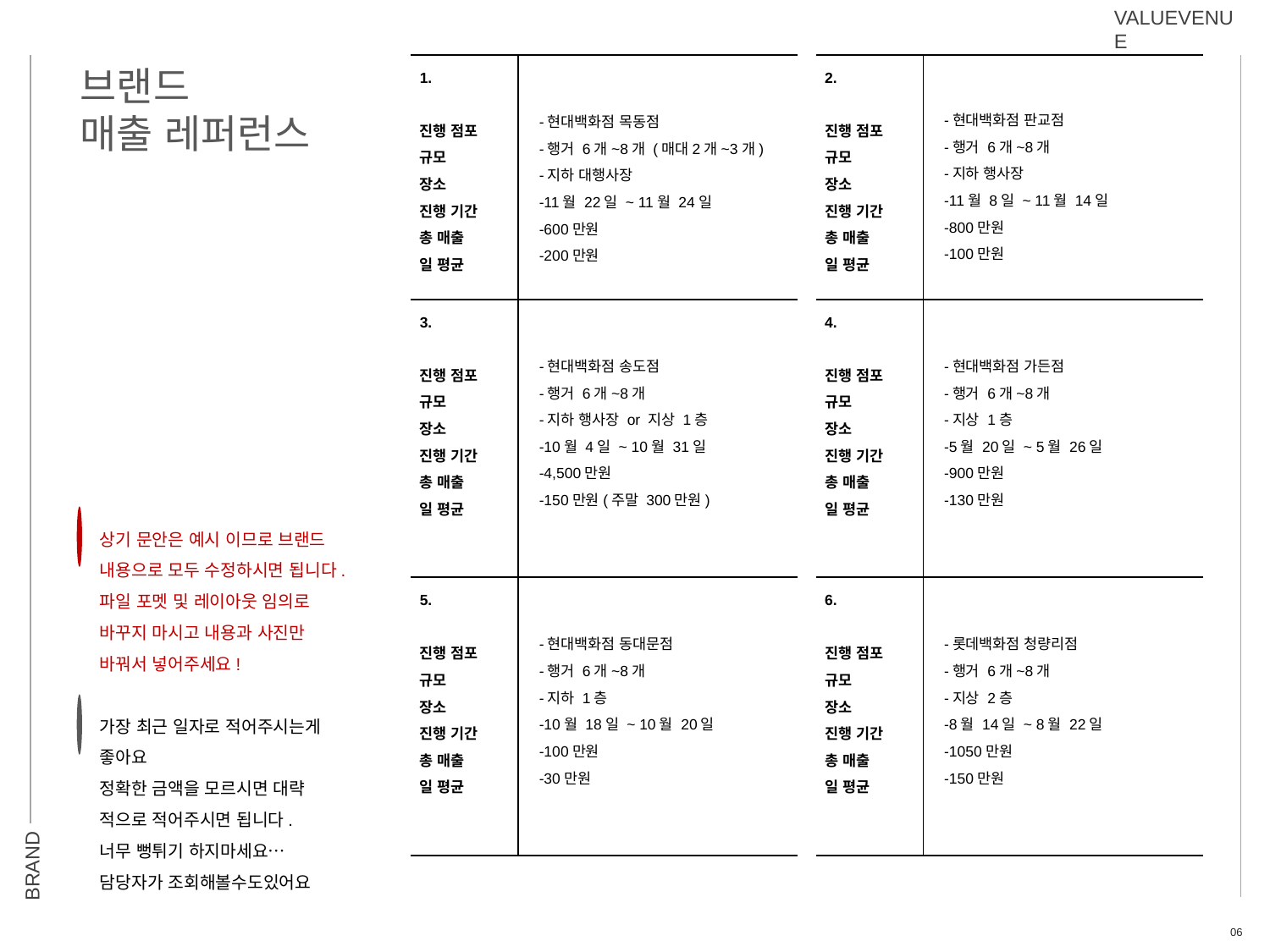

VALUEVENUE
1.

진행 점포
규모
장소
진행 기간
총 매출
일 평균

-현대백화점 목동점
-행거 6개~8개 (매대2개~3개)
-지하 대행사장
-11월 22일 ~ 11월 24일
-600만원
-200만원
2.

진행 점포
규모
장소
진행 기간
총 매출
일 평균
브랜드
매출 레퍼런스

-현대백화점 판교점
-행거 6개~8개
-지하 행사장
-11월 8일 ~ 11월 14일
-800만원
-100만원
3.

진행 점포
규모
장소
진행 기간
총 매출
일 평균
4.

진행 점포
규모
장소
진행 기간
총 매출
일 평균

-현대백화점 송도점
-행거 6개~8개
-지하 행사장 or 지상 1층
-10월 4일 ~ 10월 31일
-4,500만원
-150만원(주말 300만원)

-현대백화점 가든점
-행거 6개~8개
-지상 1층
-5월 20일 ~ 5월 26일
-900만원
-130만원

상기 문안은 예시 이므로 브랜드 내용으로 모두 수정하시면 됩니다.
파일 포멧 및 레이아웃 임의로 바꾸지 마시고 내용과 사진만 바꿔서 넣어주세요!

가장 최근 일자로 적어주시는게 좋아요
정확한 금액을 모르시면 대략 적으로 적어주시면 됩니다.
너무 뻥튀기 하지마세요… 담당자가 조회해볼수도있어요
5.

진행 점포
규모
장소
진행 기간
총 매출
일 평균
6.

진행 점포
규모
장소
진행 기간
총 매출
일 평균

-현대백화점 동대문점
-행거 6개~8개
-지하 1층
-10월 18일 ~ 10월 20일
-100만원
-30만원

-롯데백화점 청량리점
-행거 6개~8개
-지상 2층
-8월 14일 ~ 8월 22일
-1050만원
-150만원

BRAND
06